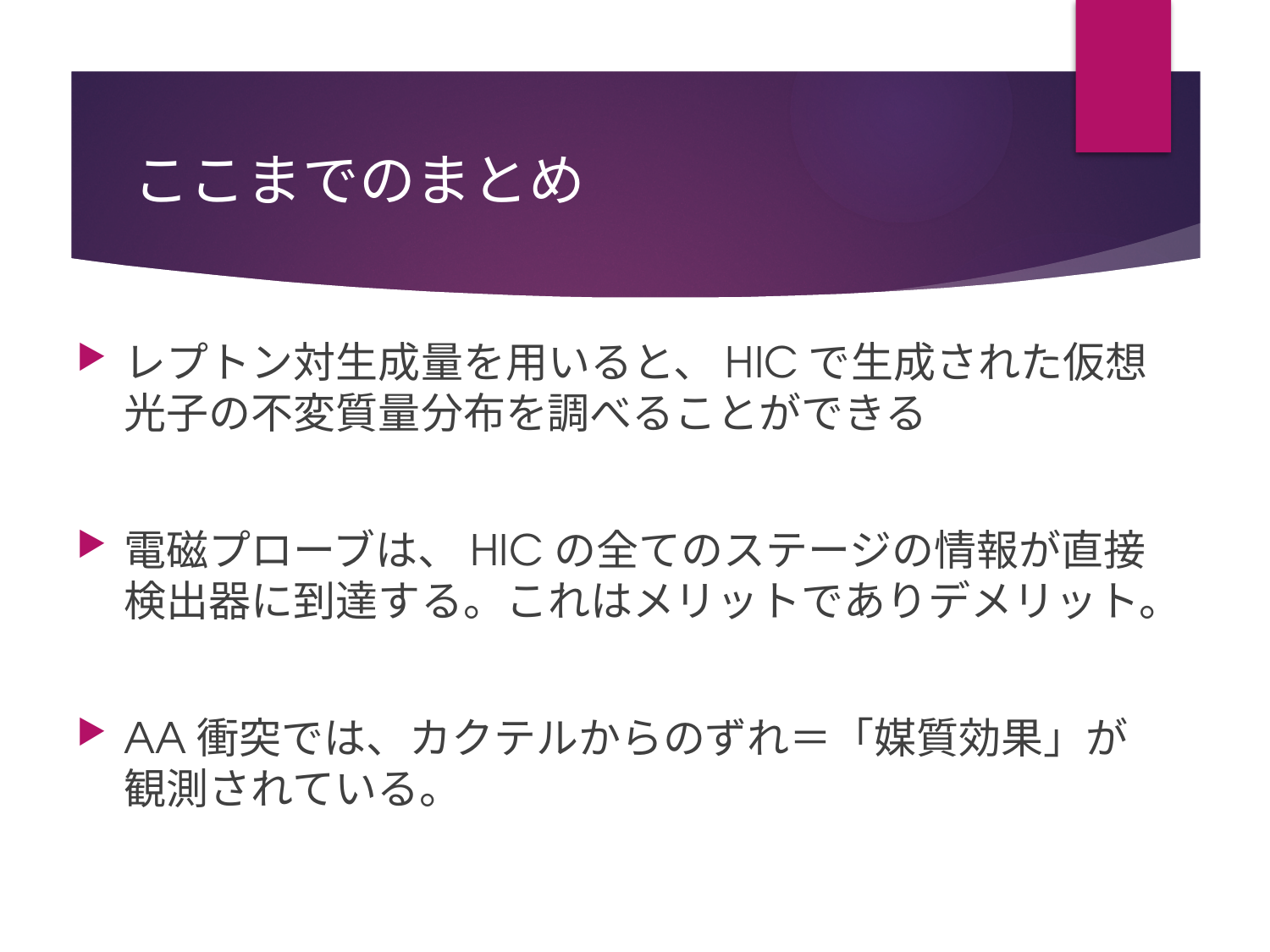

# ここまでのまとめ
レプトン対生成量を用いると、HICで生成された仮想光子の不変質量分布を調べることができる

電磁プローブは、HICの全てのステージの情報が直接検出器に到達する。これはメリットでありデメリット。

AA衝突では、カクテルからのずれ＝「媒質効果」が観測されている。